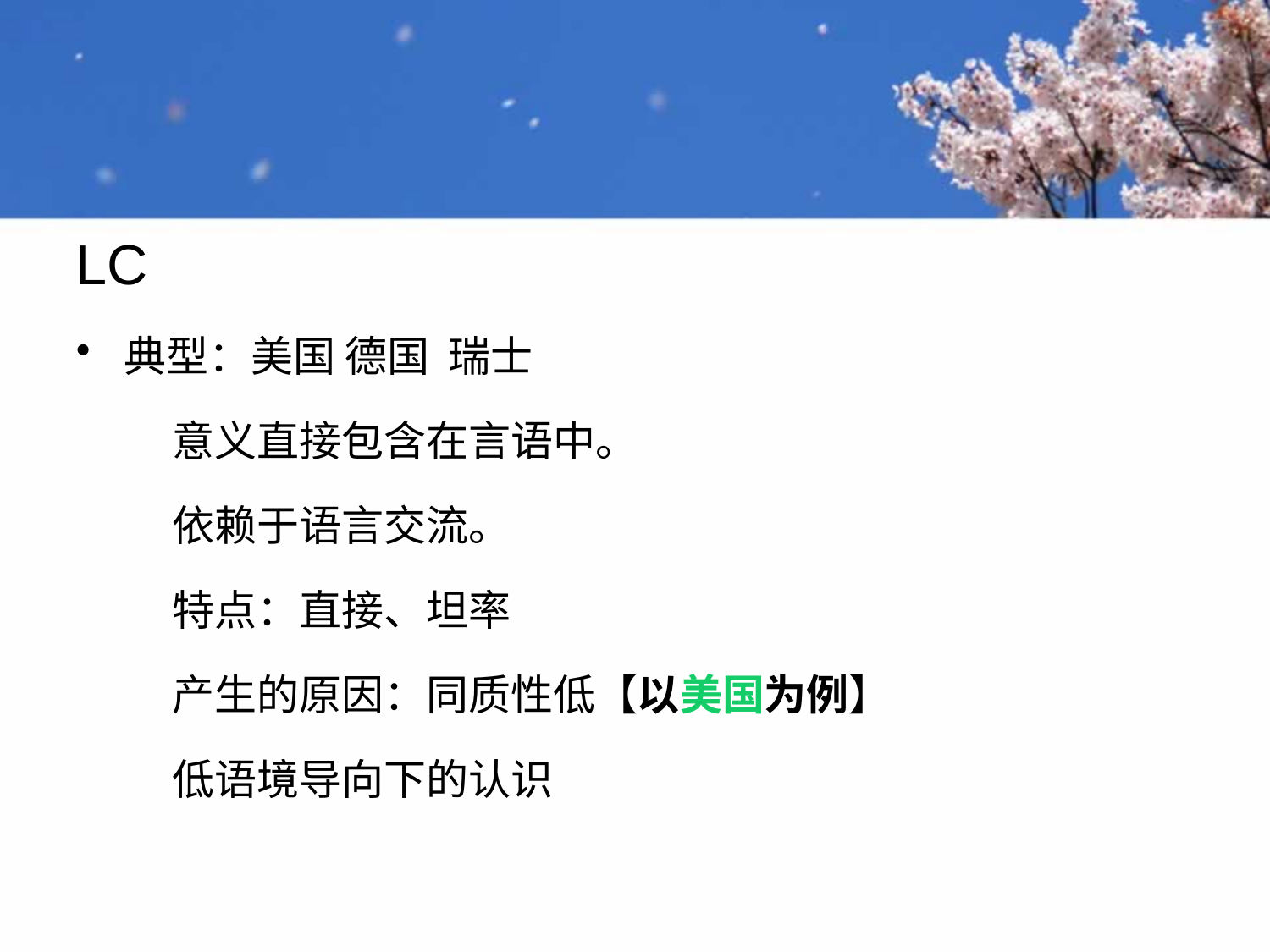

LC
典型：美国 德国  瑞士
         意义直接包含在言语中。
         依赖于语言交流。
         特点：直接、坦率
         产生的原因：同质性低【以美国为例】
         低语境导向下的认识